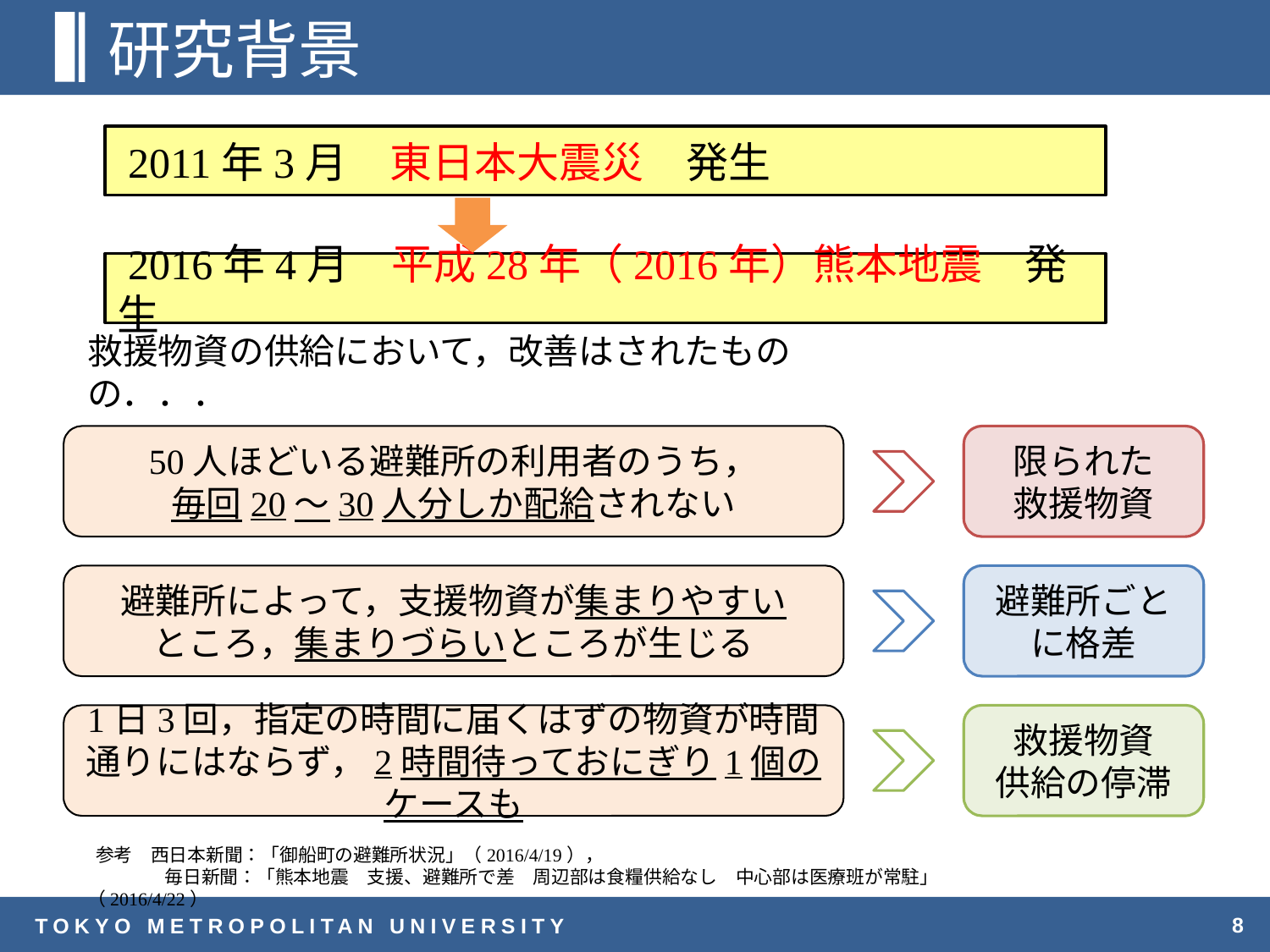

# 研究背景
 2011年3月　東日本大震災　発生

 2016年4月　平成28年（2016年）熊本地震　発生
救援物資の供給において，改善はされたものの．．．
50人ほどいる避難所の利用者のうち，
毎回20～30人分しか配給されない
限られた
救援物資

避難所によって，支援物資が集まりやすい
ところ，集まりづらいところが生じる
避難所ごと
に格差

1日3回，指定の時間に届くはずの物資が時間通りにはならず，2時間待っておにぎり1個のケースも
救援物資
供給の停滞

 参考　西日本新聞：「御船町の避難所状況」（2016/4/19），
　　　　 毎日新聞：「熊本地震　支援、避難所で差　周辺部は食糧供給なし　中心部は医療班が常駐」（2016/4/22）